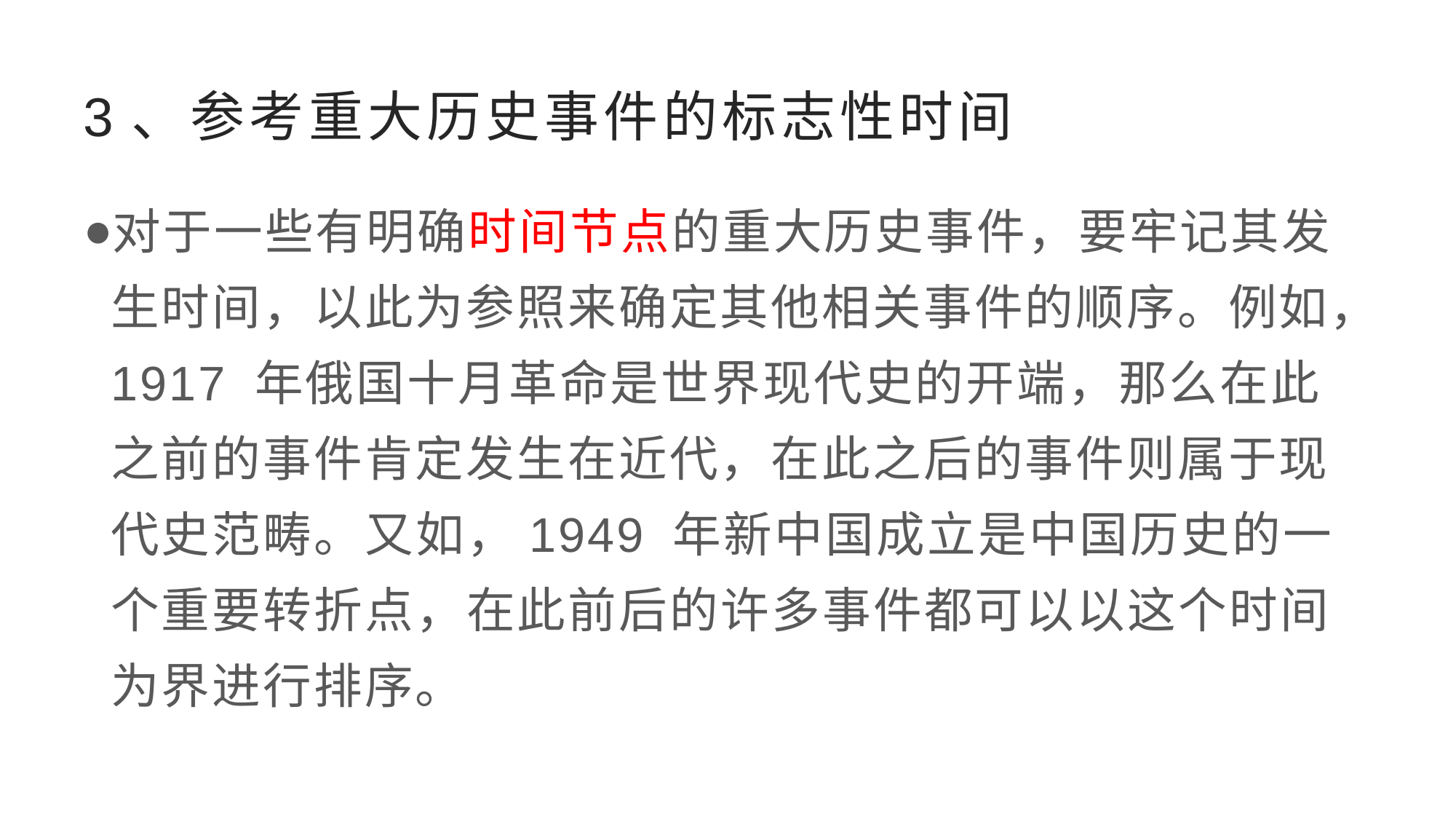

# 3、参考重大历史事件的标志性时间
对于一些有明确时间节点的重大历史事件，要牢记其发生时间，以此为参照来确定其他相关事件的顺序。例如，1917 年俄国十月革命是世界现代史的开端，那么在此之前的事件肯定发生在近代，在此之后的事件则属于现代史范畴。又如，1949 年新中国成立是中国历史的一个重要转折点，在此前后的许多事件都可以以这个时间为界进行排序。